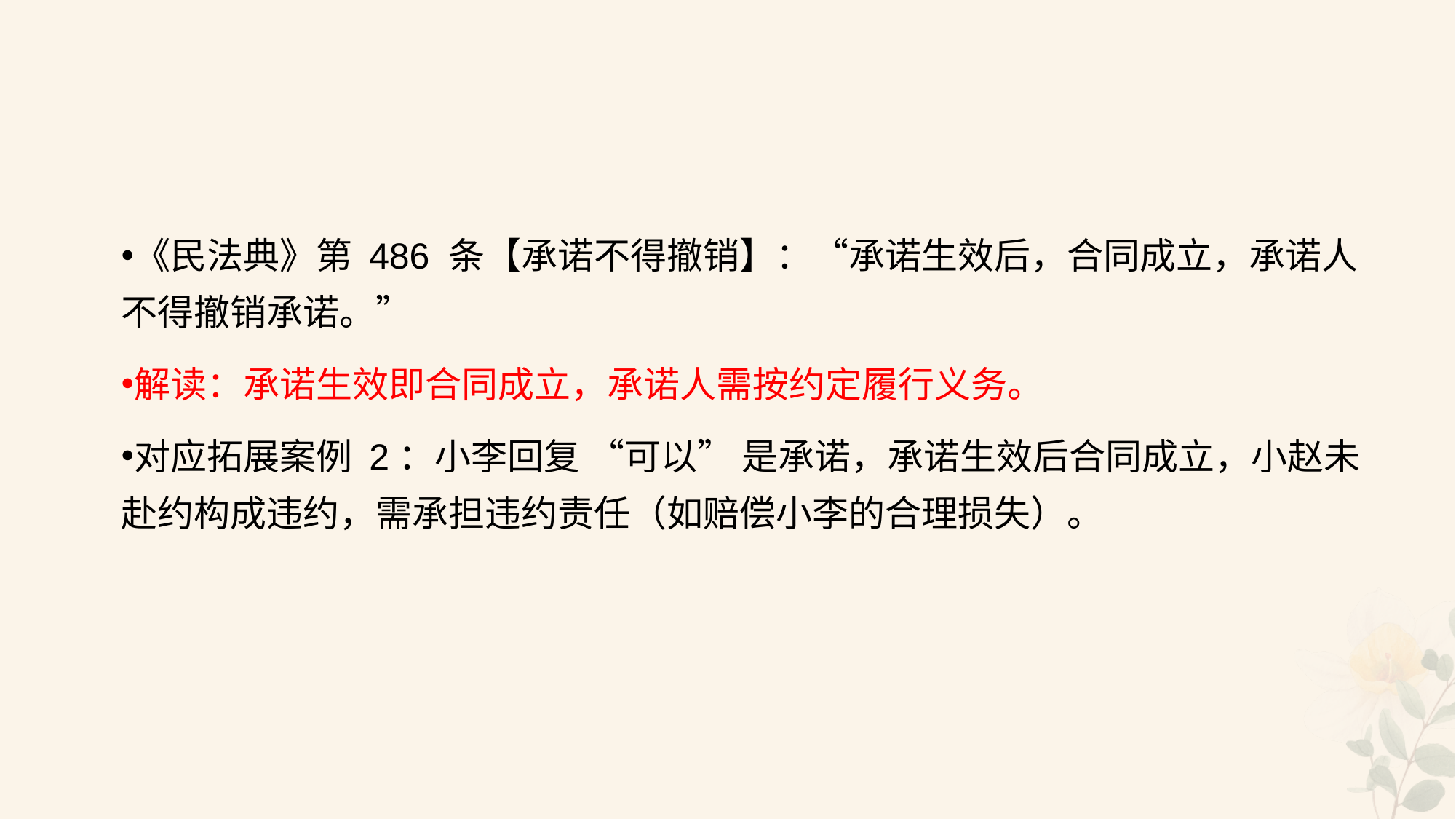

#

《民法典》第 486 条【承诺不得撤销】：“承诺生效后，合同成立，承诺人不得撤销承诺。”
解读：承诺生效即合同成立，承诺人需按约定履行义务。
对应拓展案例 2：小李回复 “可以” 是承诺，承诺生效后合同成立，小赵未赴约构成违约，需承担违约责任（如赔偿小李的合理损失）。